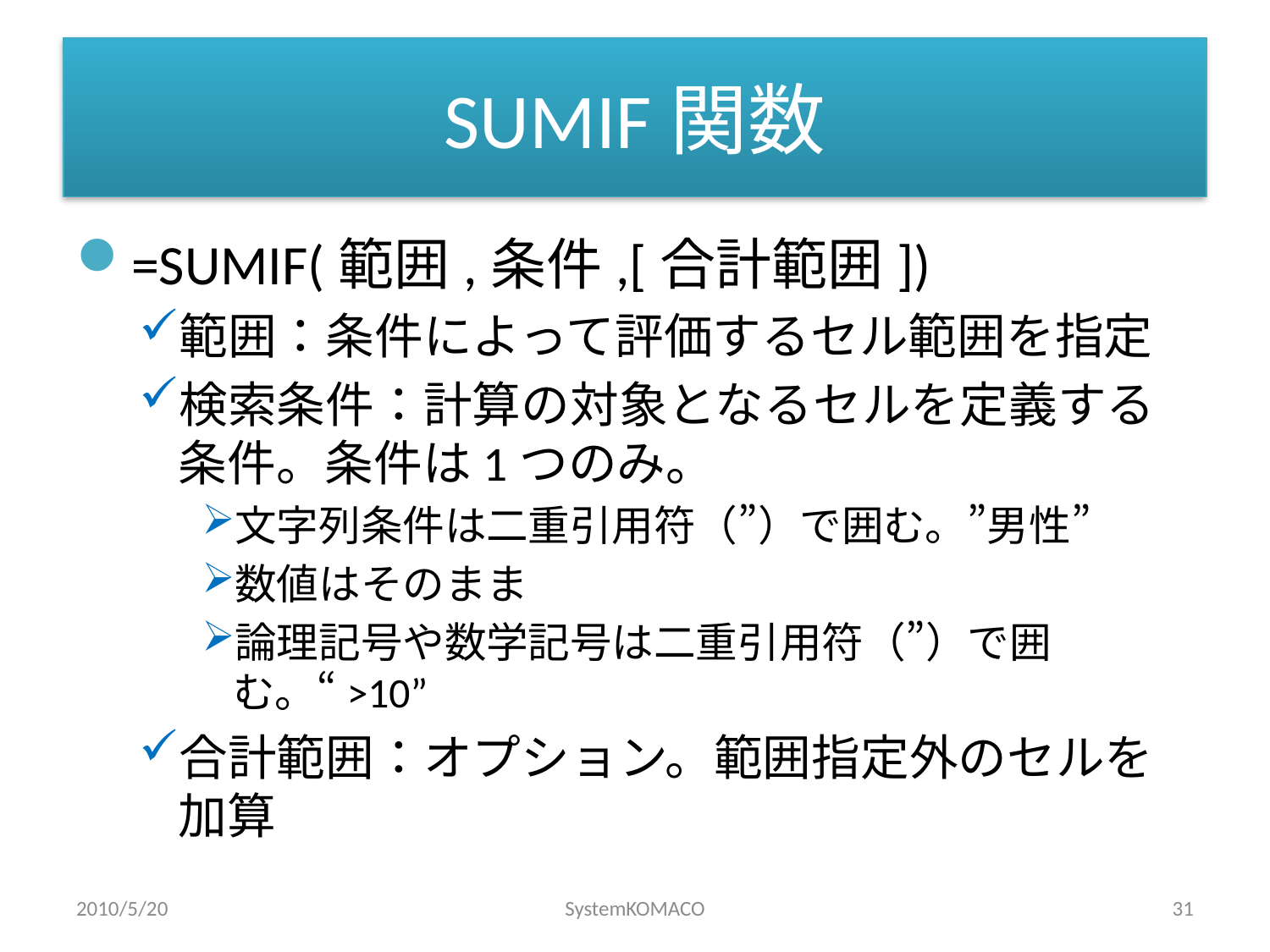

# SUMIF関数
=SUMIF(範囲,条件,[合計範囲])
範囲：条件によって評価するセル範囲を指定
検索条件：計算の対象となるセルを定義する条件。条件は1つのみ。
文字列条件は二重引用符（”）で囲む。”男性”
数値はそのまま
論理記号や数学記号は二重引用符（”）で囲む。“>10”
合計範囲：オプション。範囲指定外のセルを加算

2010/5/20
SystemKOMACO
31